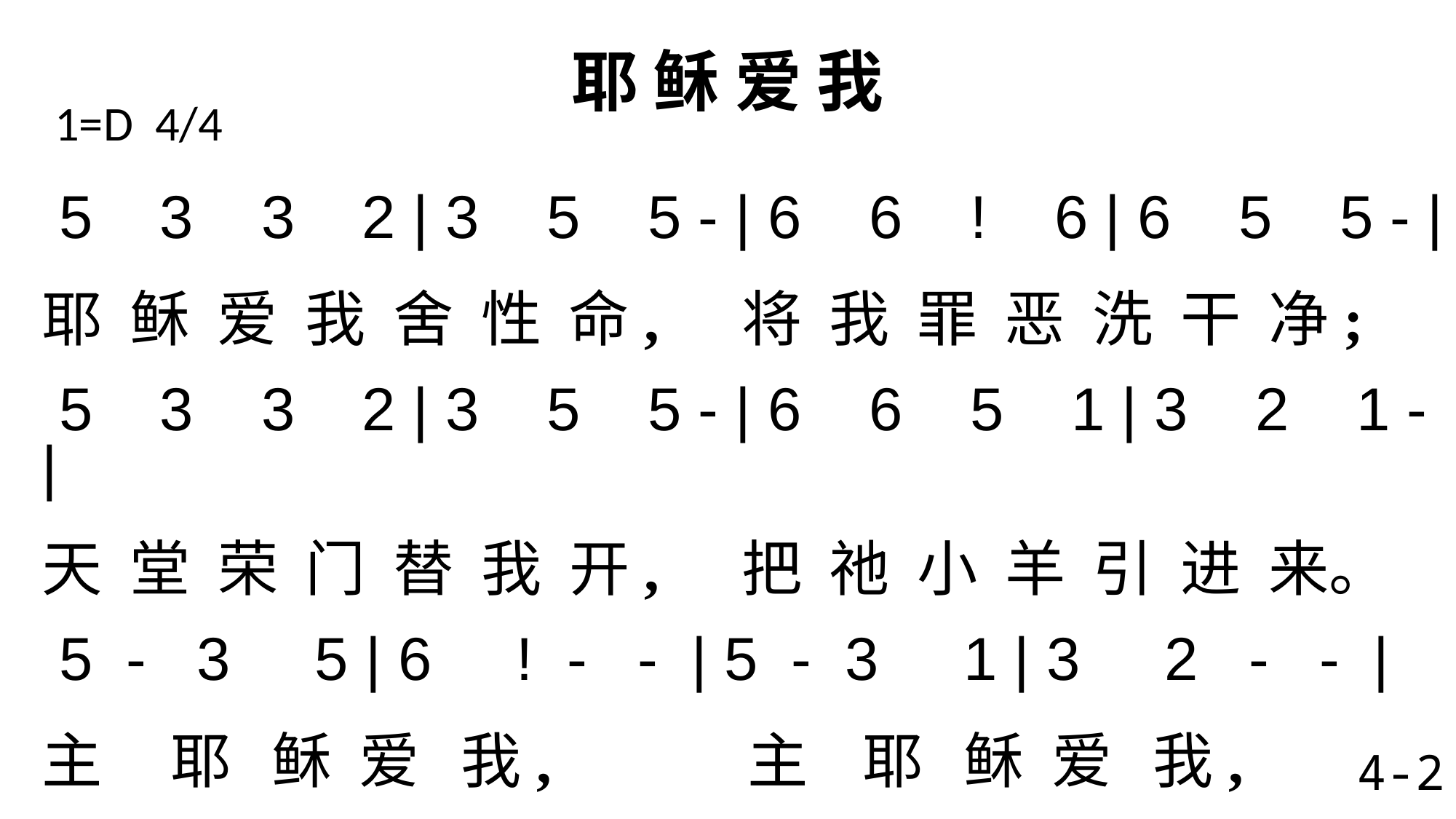

# 耶 稣 爱 我
1=D  4/4
 5    3    3    2 | 3    5    5 - | 6    6    !    6 | 6    5    5 - |
耶  稣  爱  我  舍  性  命,    将  我  罪  恶  洗  干  净;
 5    3    3    2 | 3    5    5 - | 6    6    5    1 | 3    2    1 - |
天  堂  荣  门  替  我  开,    把  祂  小  羊  引  进  来。
 5  -   3     5 | 6     !  -   -  | 5  -  3     1 | 3     2   -   -  |
主     耶   稣  爱   我,            主    耶   稣  爱   我,
 5  -   3     5 | 6     !   -   6 | 5    1    39  w | 1  -   -   -  \
主     耶   稣  爱   我,     有  圣  书  告  诉  我。
4-2